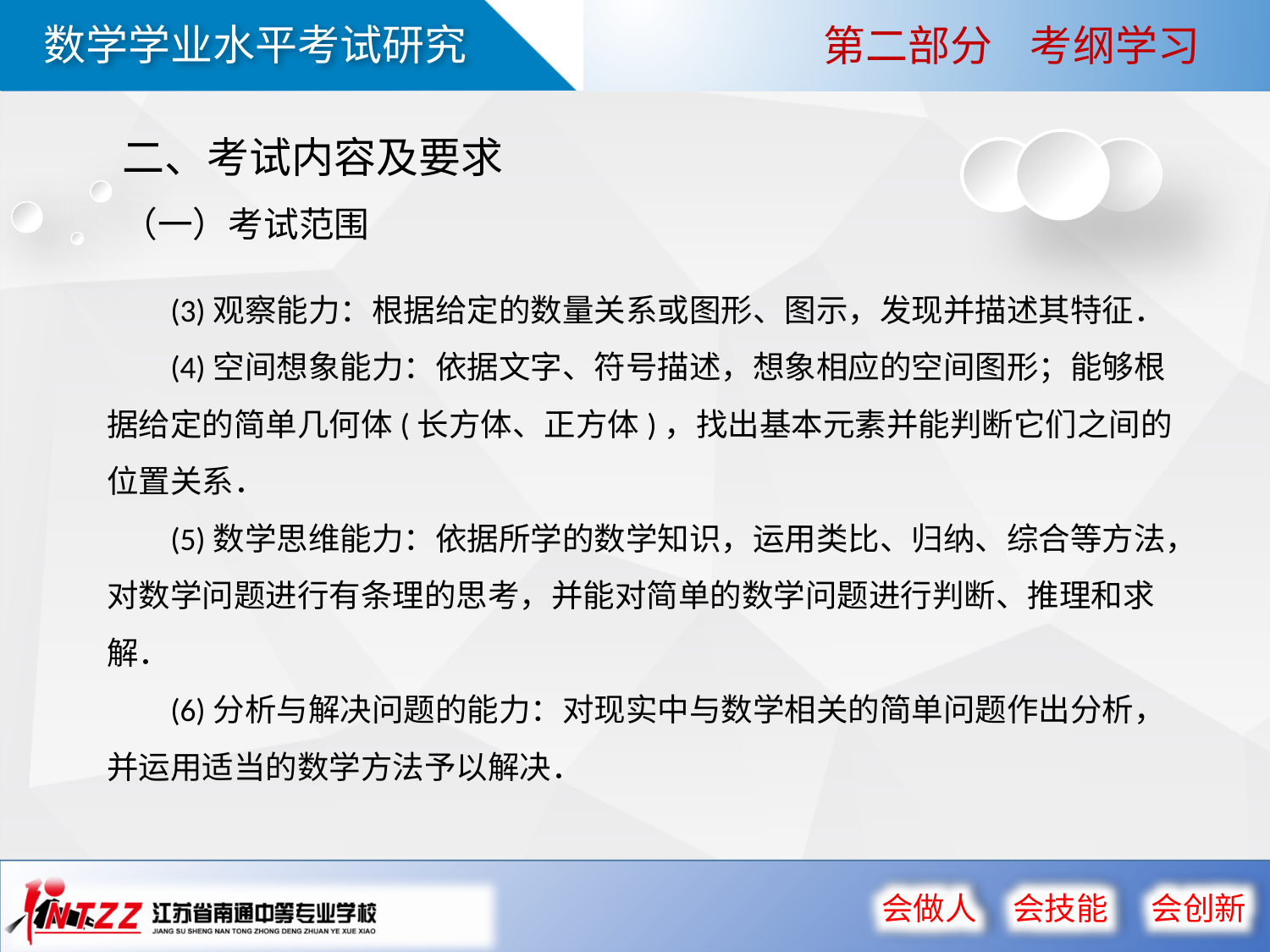

第二部分    考纲学习
二、考试内容及要求

（一）考试范围

(3)观察能力：根据给定的数量关系或图形、图示，发现并描述其特征．
(4)空间想象能力：依据文字、符号描述，想象相应的空间图形；能够根据给定的简单几何体(长方体、正方体)，找出基本元素并能判断它们之间的位置关系．
(5)数学思维能力：依据所学的数学知识，运用类比、归纳、综合等方法，对数学问题进行有条理的思考，并能对简单的数学问题进行判断、推理和求解．
(6)分析与解决问题的能力：对现实中与数学相关的简单问题作出分析，并运用适当的数学方法予以解决．